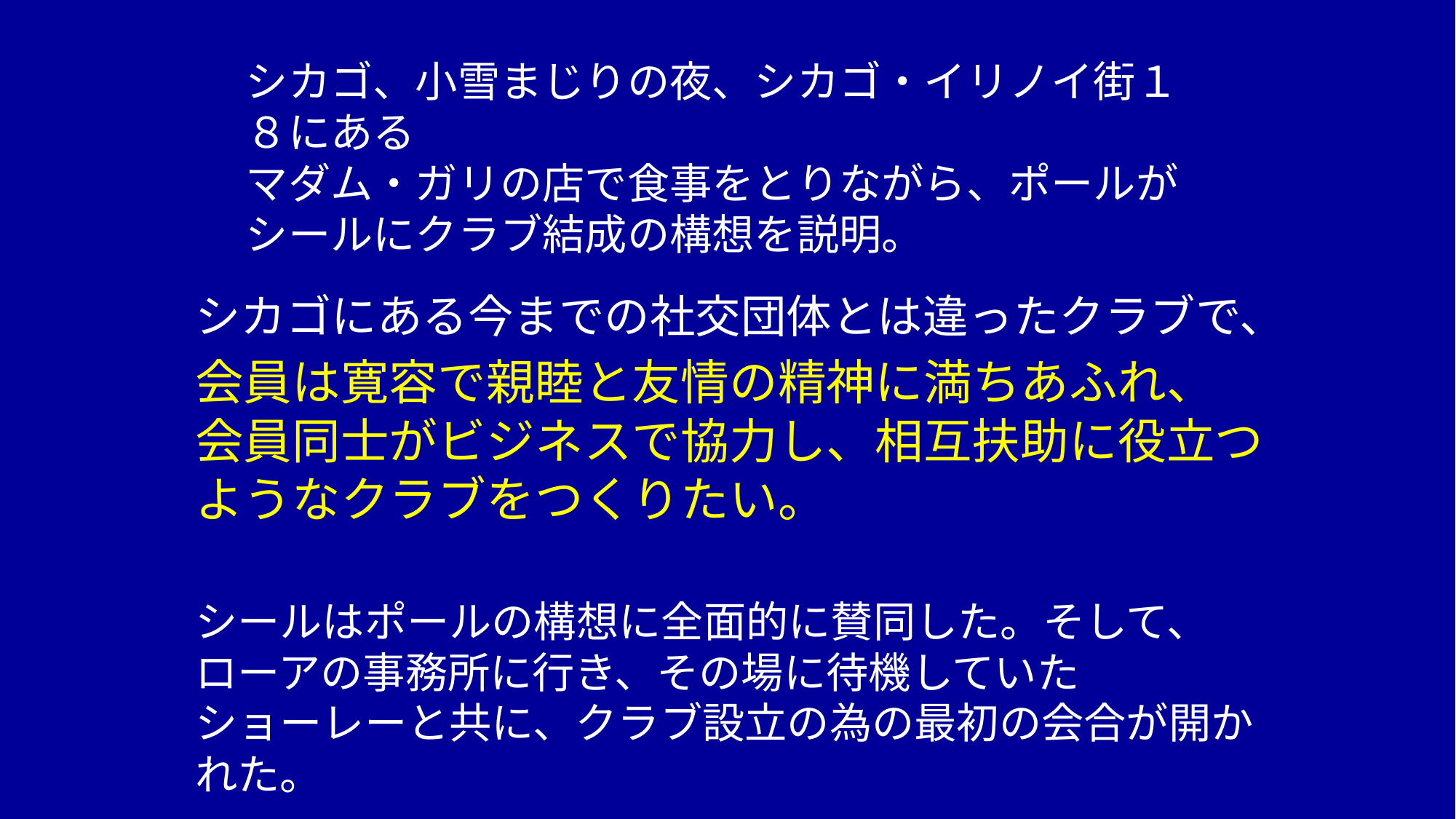

# シカゴ、小雪まじりの夜、シカゴ・イリノイ街１８にある マダム・ガリの店で食事をとりながら、ポールが シールにクラブ結成の構想を説明。
シカゴにある今までの社交団体とは違ったクラブで、
会員は寛容で親睦と友情の精神に満ちあふれ、
会員同士がビジネスで協力し、相互扶助に役立つ
ようなクラブをつくりたい。

シールはポールの構想に全面的に賛同した。そして、
ローアの事務所に行き、その場に待機していた
ショーレーと共に、クラブ設立の為の最初の会合が開かれた。